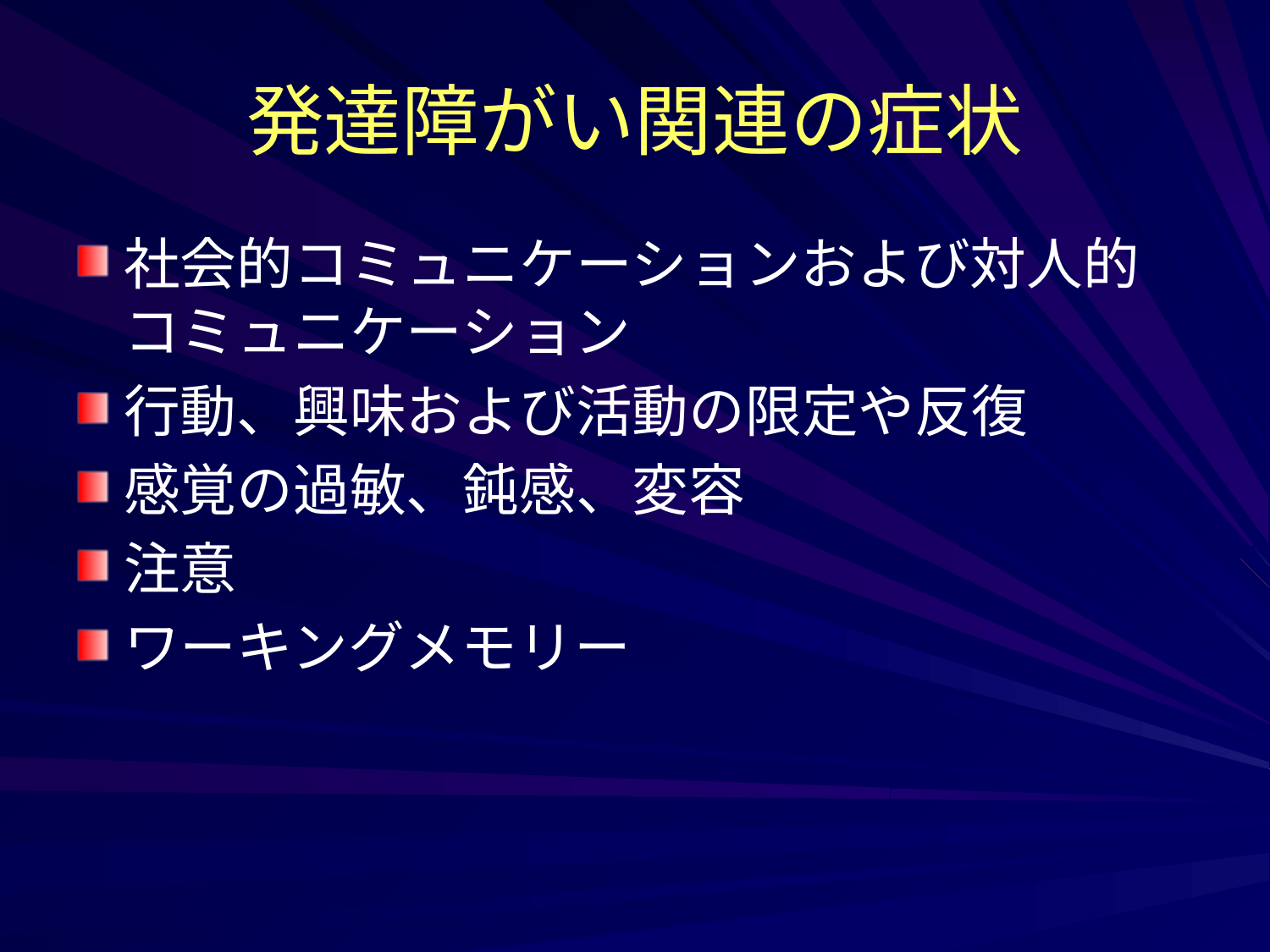

# 発達障がい関連の症状
社会的コミュニケーションおよび対人的コミュニケーション
行動、興味および活動の限定や反復
感覚の過敏、鈍感、変容
注意
ワーキングメモリー